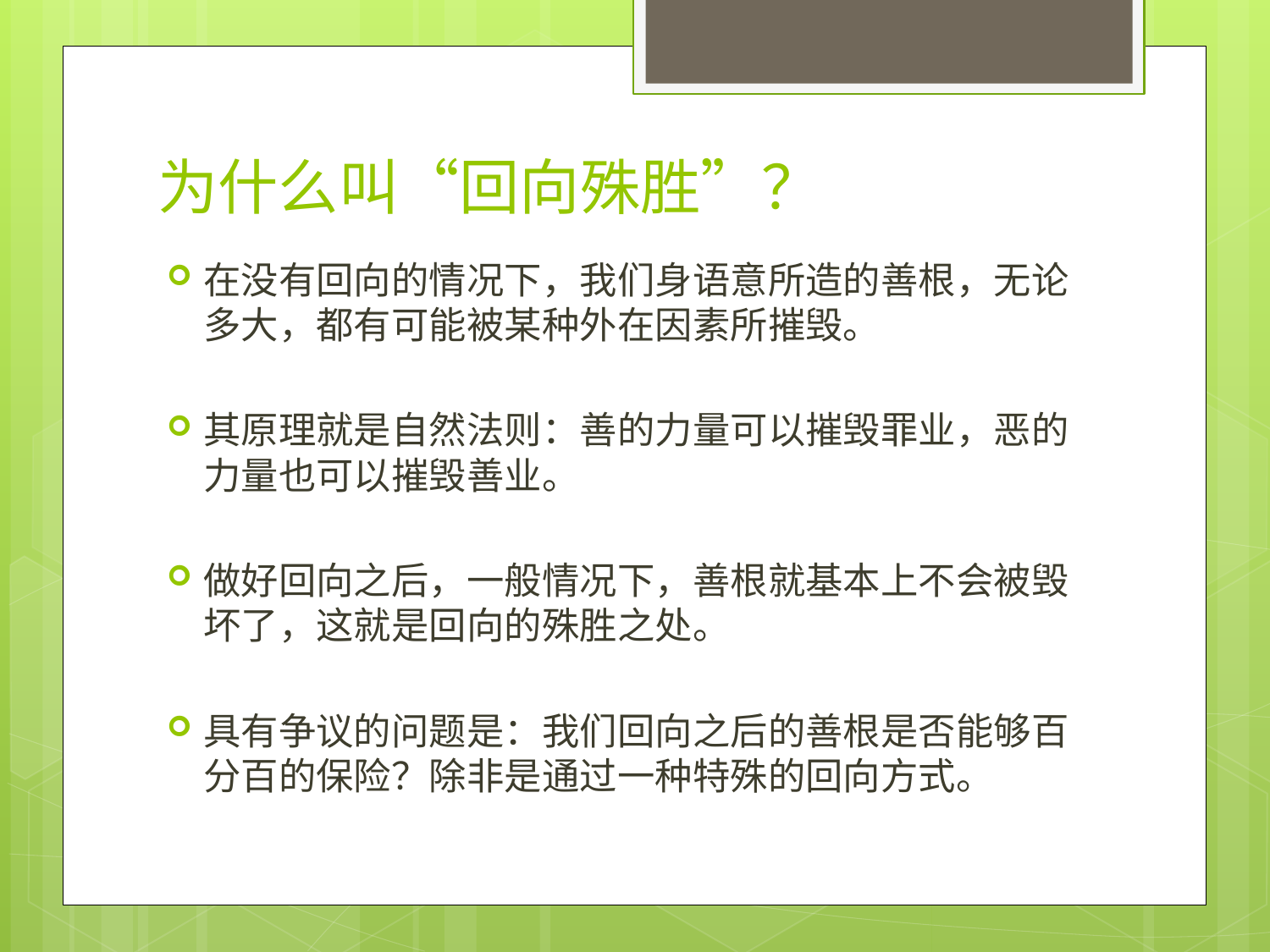

# 为什么叫“回向殊胜”？
在没有回向的情况下，我们身语意所造的善根，无论多大，都有可能被某种外在因素所摧毁。

其原理就是自然法则：善的力量可以摧毁罪业，恶的力量也可以摧毁善业。

做好回向之后，一般情况下，善根就基本上不会被毁坏了，这就是回向的殊胜之处。

具有争议的问题是：我们回向之后的善根是否能够百分百的保险？除非是通过一种特殊的回向方式。